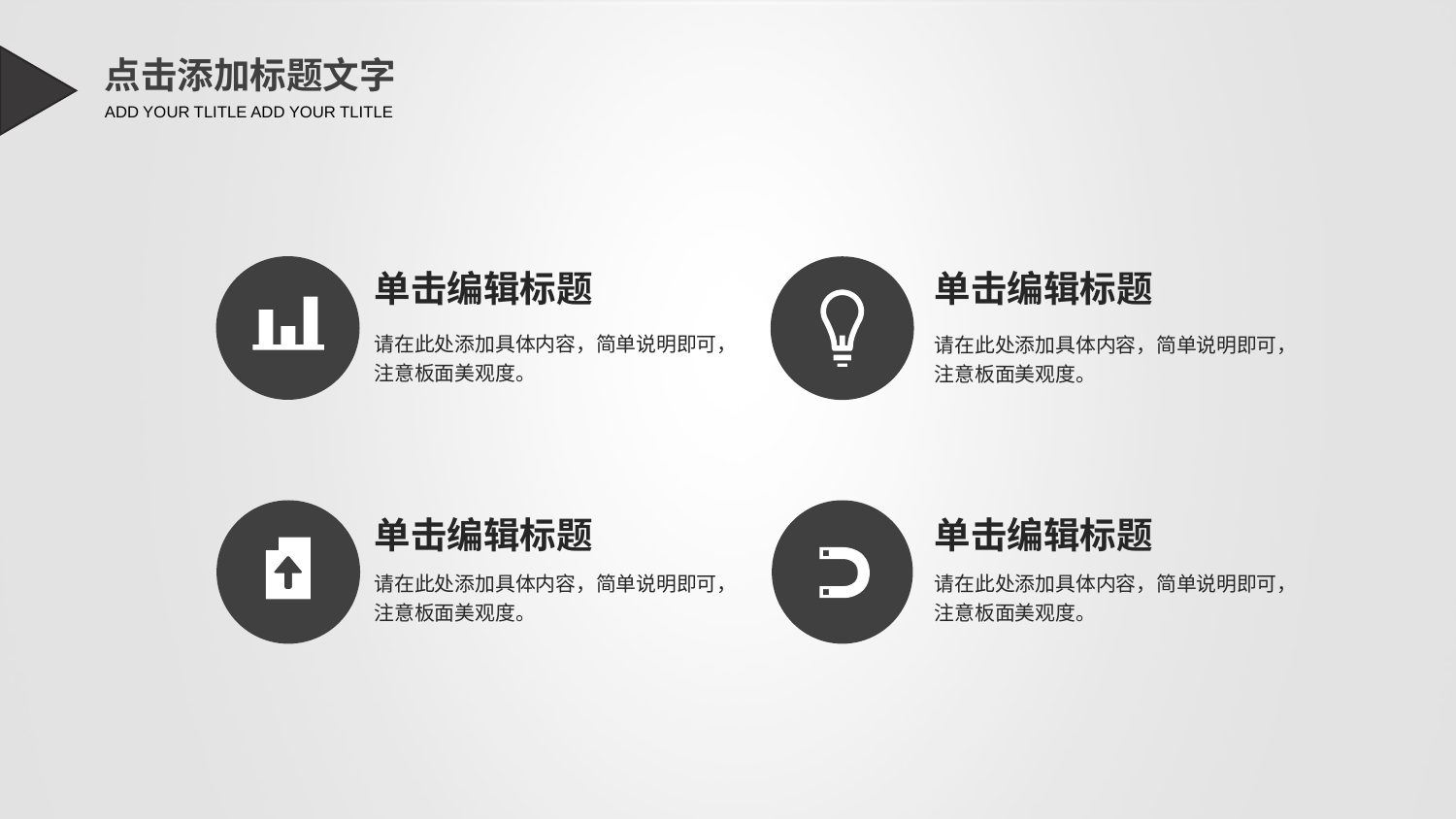

点击添加标题文字

ADD YOUR TLITLE ADD YOUR TLITLE

单击编辑标题
请在此处添加具体内容，简单说明即可，注意板面美观度。
单击编辑标题
请在此处添加具体内容，简单说明即可，注意板面美观度。

单击编辑标题
请在此处添加具体内容，简单说明即可，注意板面美观度。
单击编辑标题
请在此处添加具体内容，简单说明即可，注意板面美观度。